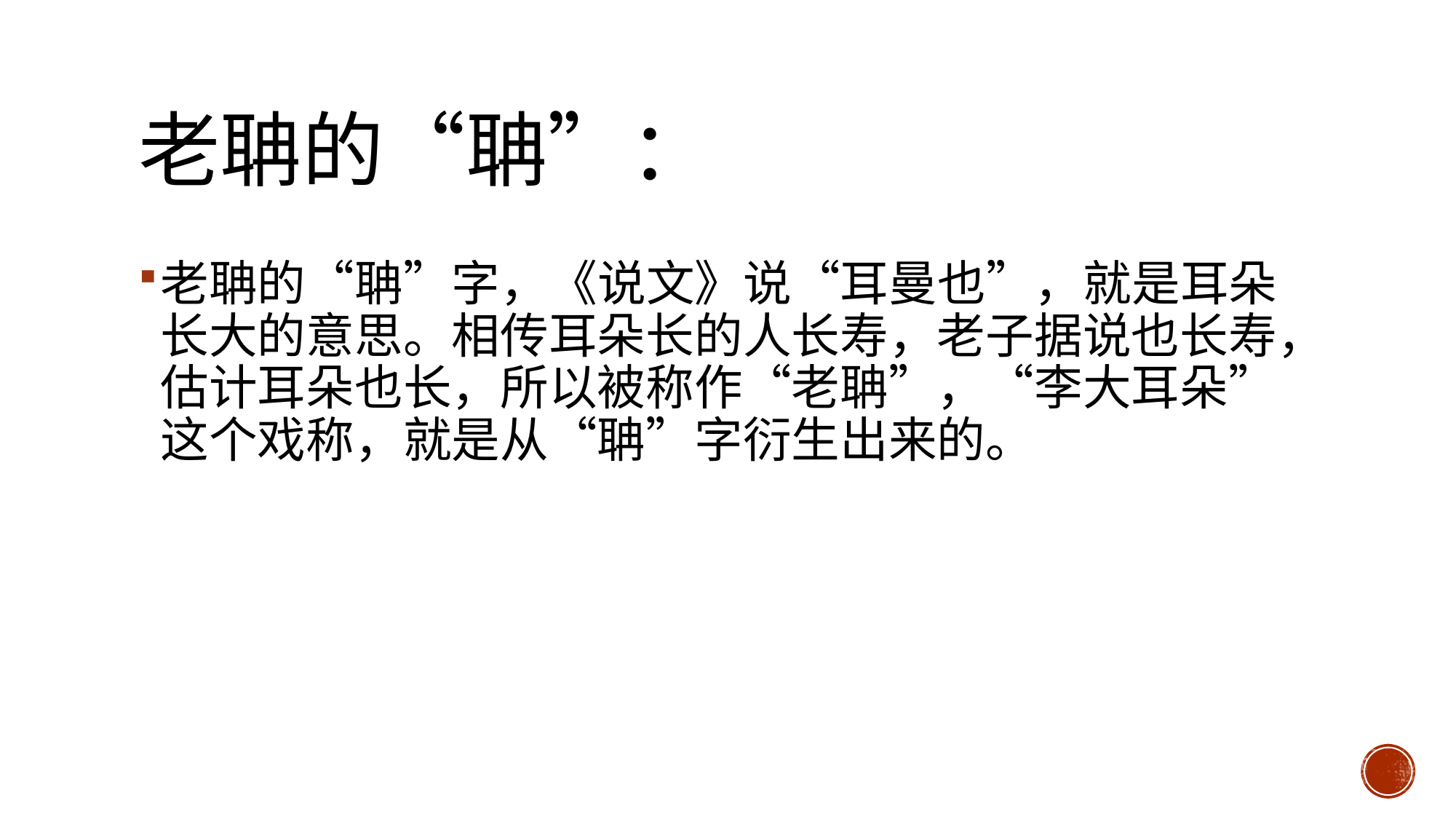

# 老聃的“聃”：
老聃的“聃”字，《说文》说“耳曼也”，就是耳朵长大的意思。相传耳朵长的人长寿，老子据说也长寿，估计耳朵也长，所以被称作“老聃”，“李大耳朵”这个戏称，就是从“聃”字衍生出来的。